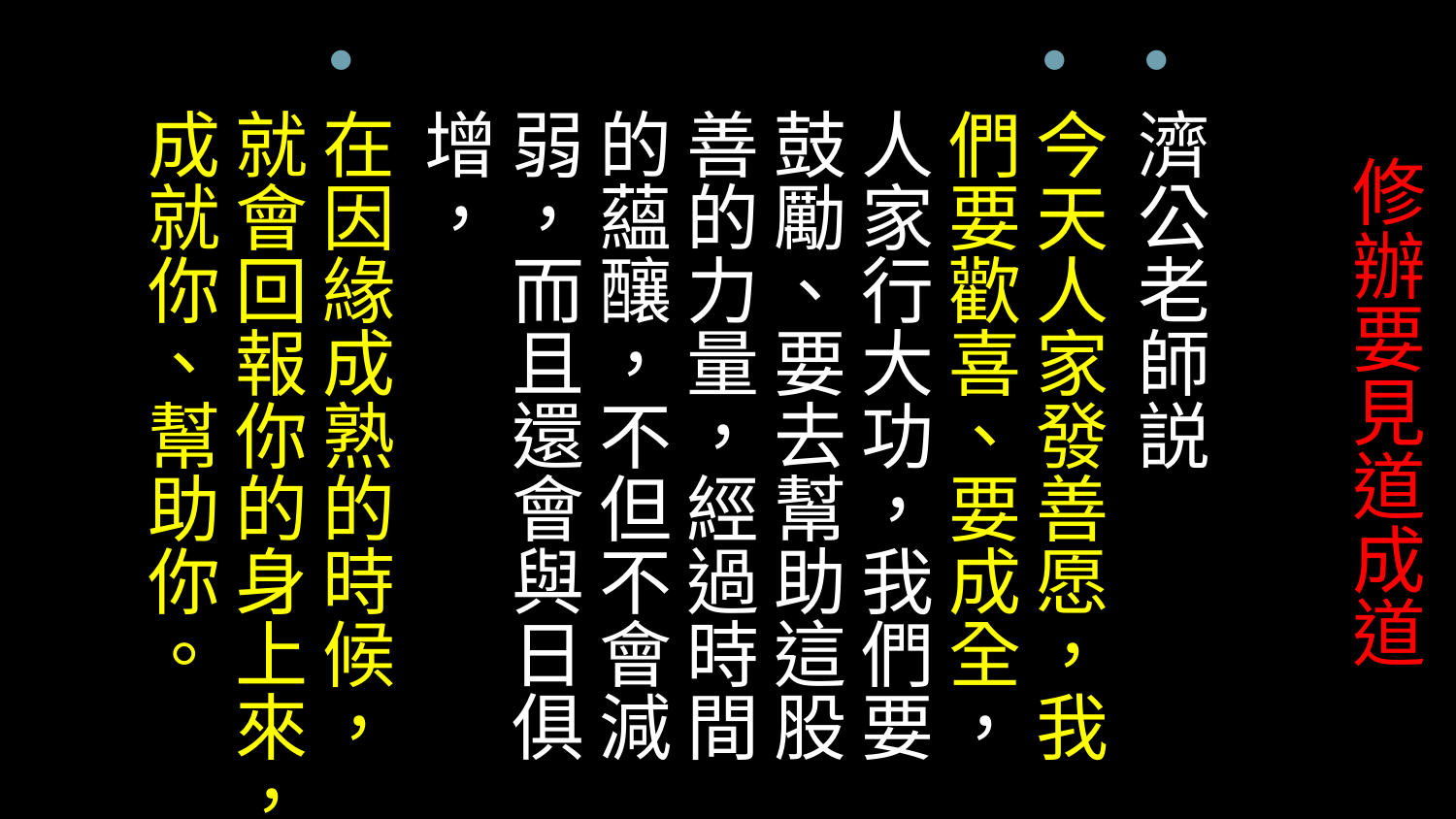

# 修辦要見道成道
濟公老師説
今天人家發善愿，我們要歡喜、要成全，人家行大功，我們要鼓勵、要去幫助這股善的力量，經過時間的蘊釀，不但不會減弱，而且還會與日俱增，
在因緣成熟的時候，就會回報你的身上來，成就你、幫助你。